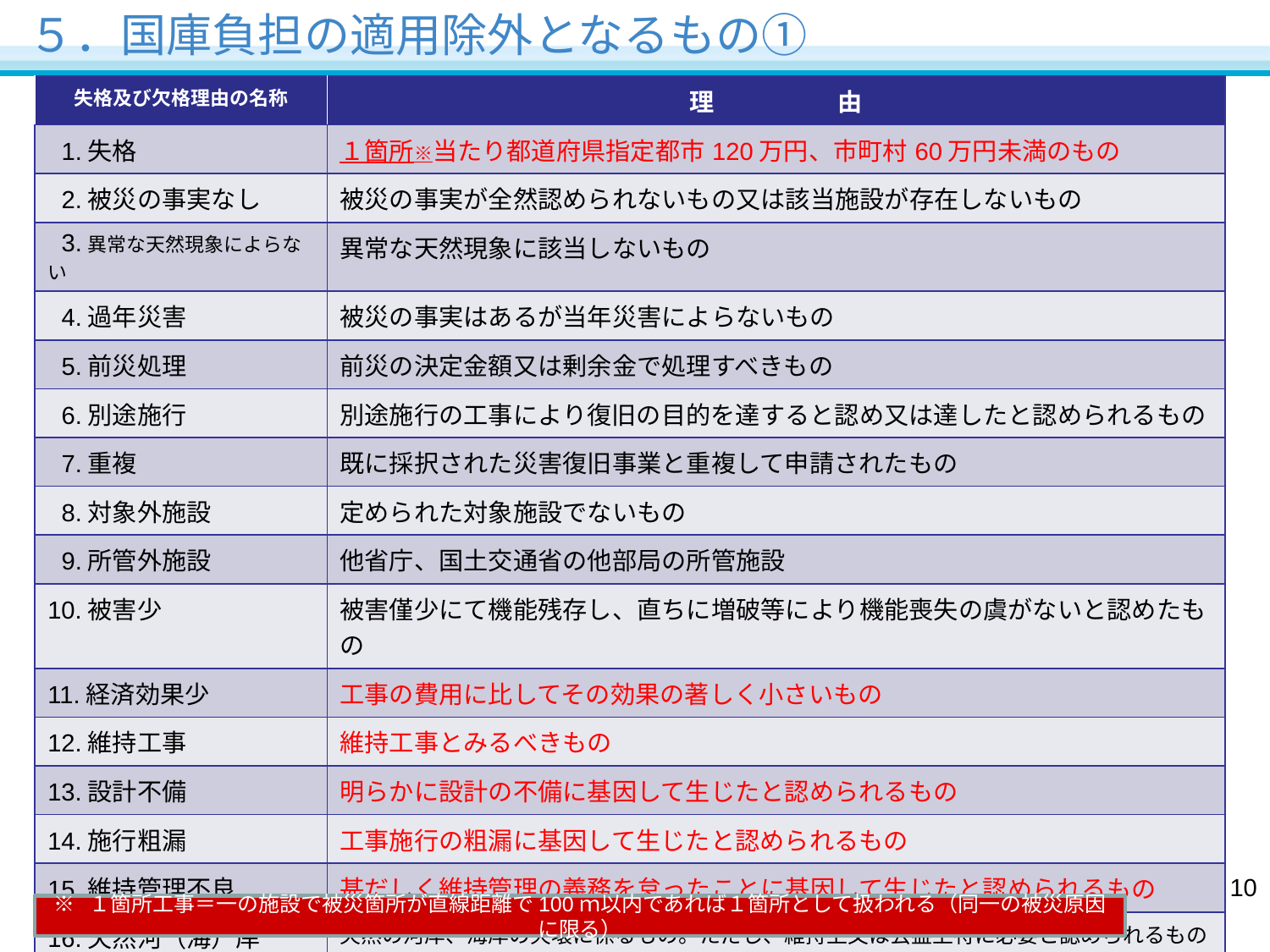

５．国庫負担の適用除外となるもの①
| 失格及び欠格理由の名称 | 理　　　　　由 |
| --- | --- |
| 1.失格 | １箇所※当たり都道府県指定都市120万円、市町村60万円未満のもの |
| 2.被災の事実なし | 被災の事実が全然認められないもの又は該当施設が存在しないもの |
| 3.異常な天然現象によらない | 異常な天然現象に該当しないもの |
| 4.過年災害 | 被災の事実はあるが当年災害によらないもの |
| 5.前災処理 | 前災の決定金額又は剰余金で処理すべきもの |
| 6.別途施行 | 別途施行の工事により復旧の目的を達すると認め又は達したと認められるもの |
| 7.重複 | 既に採択された災害復旧事業と重複して申請されたもの |
| 8.対象外施設 | 定められた対象施設でないもの |
| 9.所管外施設 | 他省庁、国土交通省の他部局の所管施設 |
| 10.被害少 | 被害僅少にて機能残存し、直ちに増破等により機能喪失の虞がないと認めたもの |
| 11.経済効果少 | 工事の費用に比してその効果の著しく小さいもの |
| 12.維持工事 | 維持工事とみるべきもの |
| 13.設計不備 | 明らかに設計の不備に基因して生じたと認められるもの |
| 14.施行粗漏 | 工事施行の粗漏に基因して生じたと認められるもの |
| 15.維持管理不良 | 甚だしく維持管理の義務を怠ったことに基因して生じたと認められるもの |
| 16.天然河（海）岸 | 天然の河岸、海岸の欠壊に係るもの。ただし、維持上又は公益上特に必要と認められるものを除く |
| 17.工事中災害 | 災害復旧事業以外の事業の工事施行中に生じたもの |
| 18.小規模施設 | 直高１ｍ未満の小堤等主務大臣の定める小規模施設 |
10
※  １箇所工事＝一の施設で被災箇所が直線距離で100ｍ以内であれば１箇所として扱われる（同一の被災原因に限る）